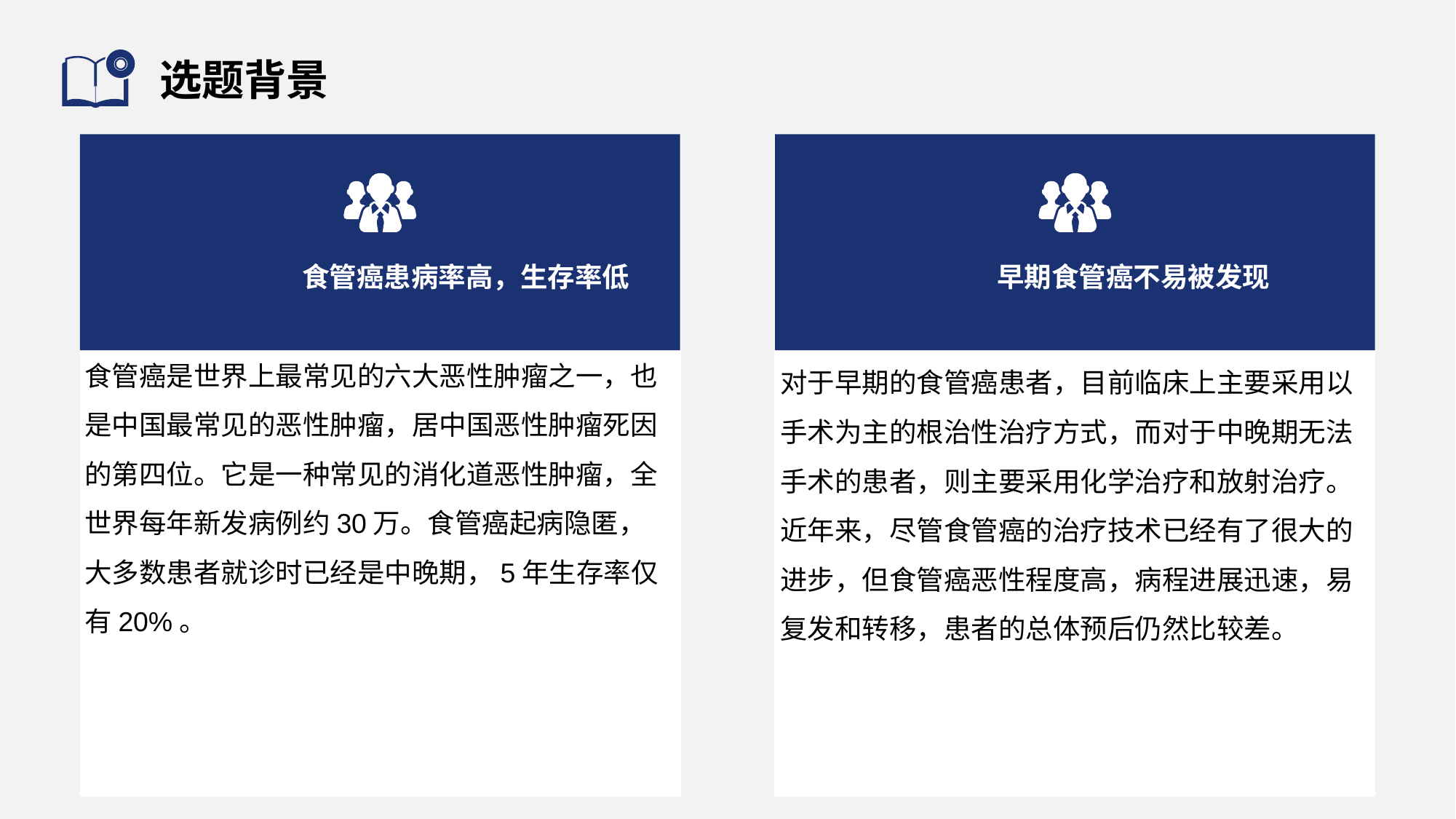

# 选题背景

食管癌患病率高，生存率低
早期食管癌不易被发现
食管癌是世界上最常见的六大恶性肿瘤之一，也是中国最常见的恶性肿瘤，居中国恶性肿瘤死因的第四位。它是一种常见的消化道恶性肿瘤，全世界每年新发病例约30万。食管癌起病隐匿，大多数患者就诊时已经是中晚期，5年生存率仅有20%。
对于早期的食管癌患者，目前临床上主要采用以手术为主的根治性治疗方式，而对于中晚期无法手术的患者，则主要采用化学治疗和放射治疗。近年来，尽管食管癌的治疗技术已经有了很大的进步，但食管癌恶性程度高，病程进展迅速，易复发和转移，患者的总体预后仍然比较差。